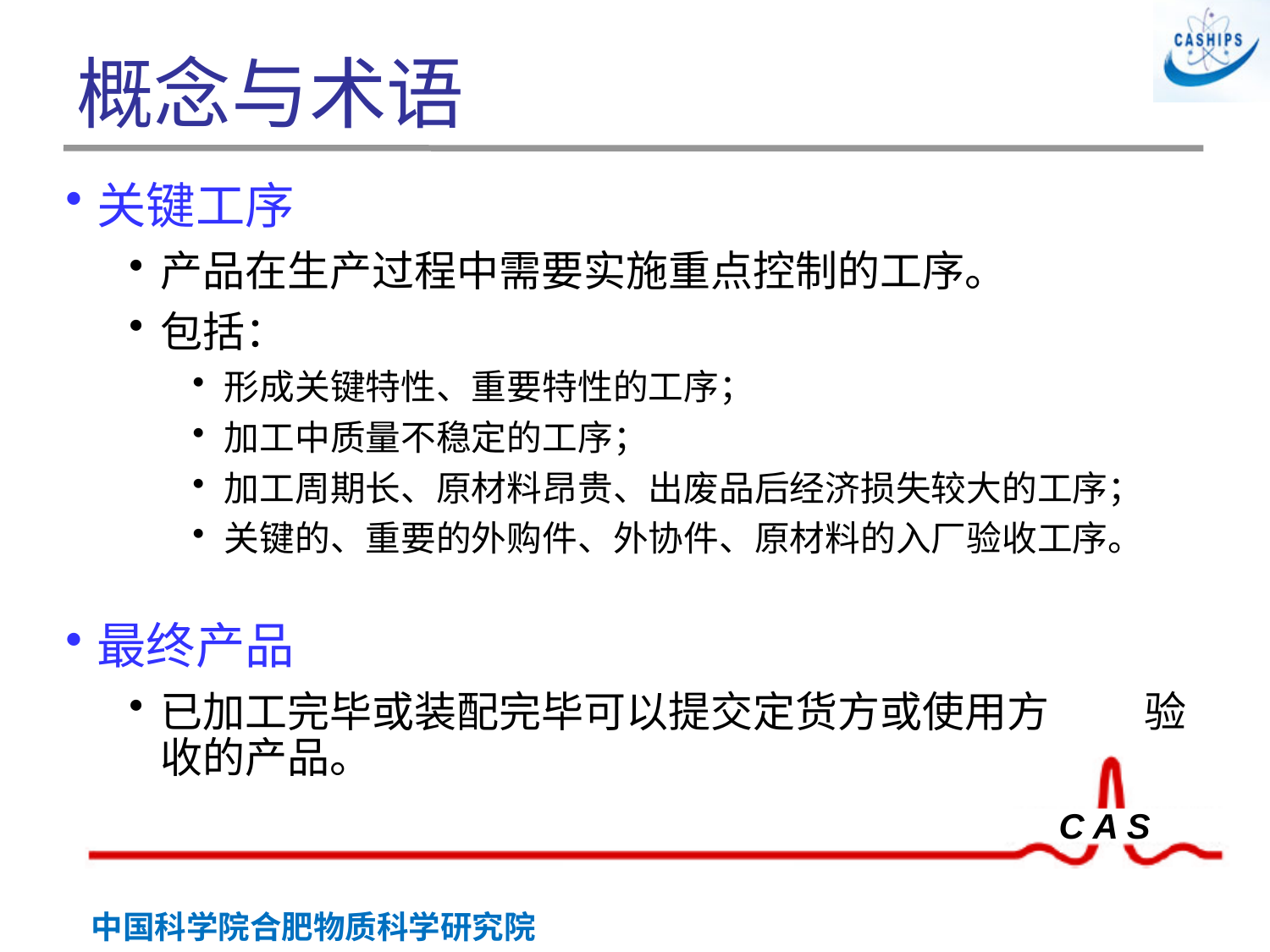

# 概念与术语

关键工序
产品在生产过程中需要实施重点控制的工序。
包括：
形成关键特性、重要特性的工序；
加工中质量不稳定的工序；
加工周期长、原材料昂贵、出废品后经济损失较大的工序；
关键的、重要的外购件、外协件、原材料的入厂验收工序。

最终产品
已加工完毕或装配完毕可以提交定货方或使用方          验收的产品。